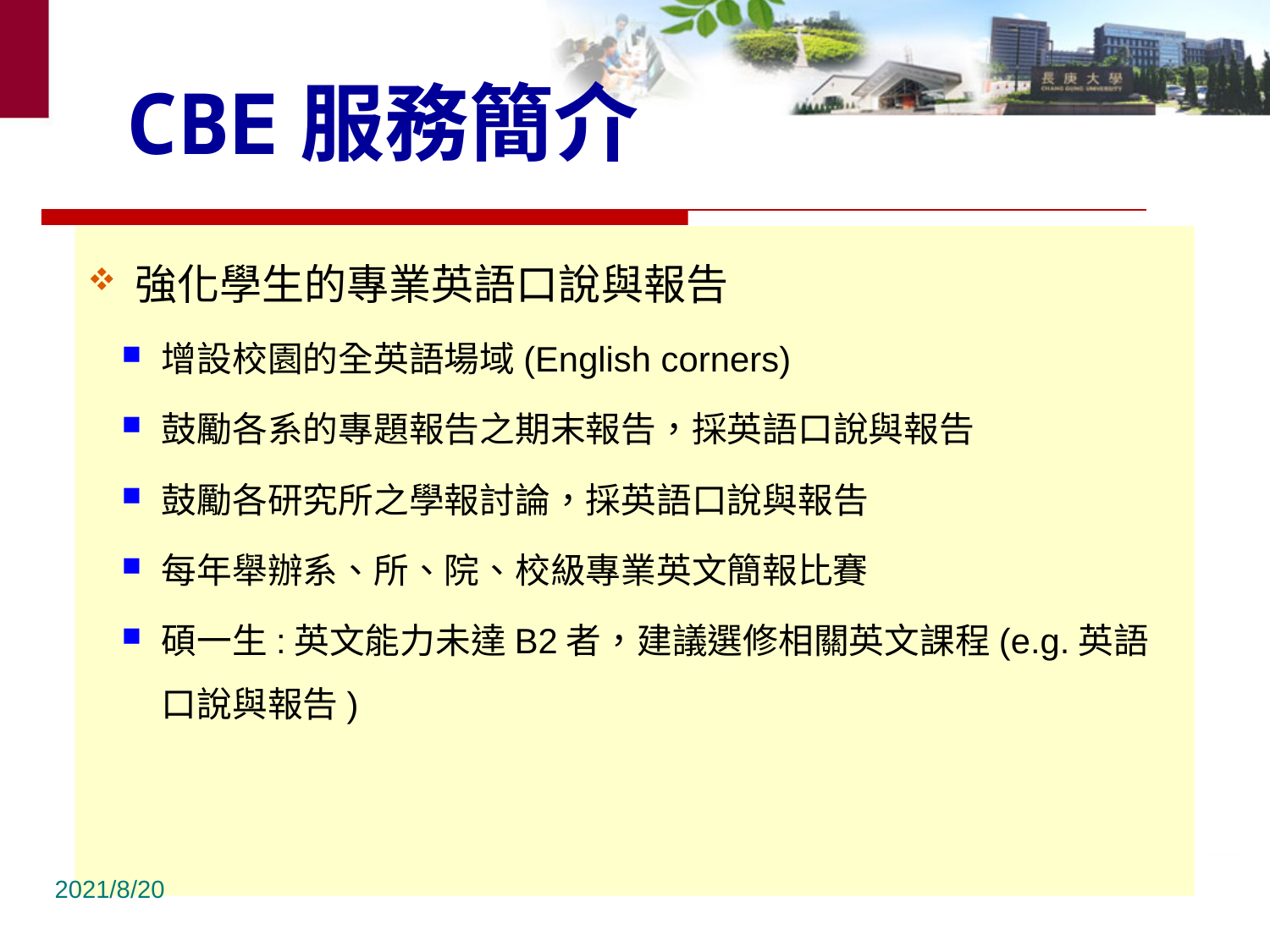

# CBE服務簡介
強化學生的專業英語口說與報告
增設校園的全英語場域(English corners)
鼓勵各系的專題報告之期末報告，採英語口說與報告
鼓勵各研究所之學報討論，採英語口說與報告
每年舉辦系、所、院、校級專業英文簡報比賽
碩一生:英文能力未達B2者，建議選修相關英文課程(e.g.英語口說與報告)

2021/8/20